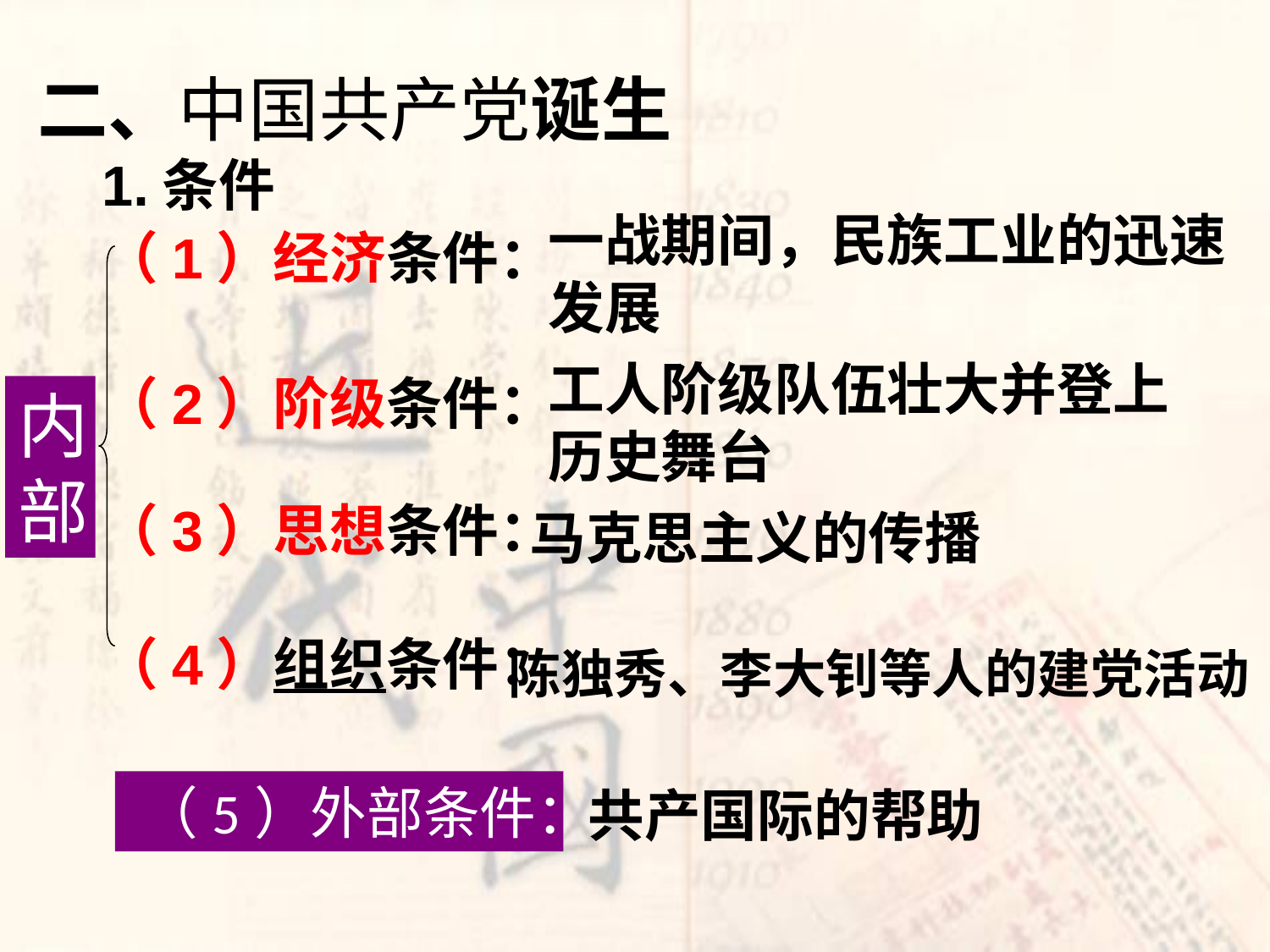

二、中国共产党诞生
1.条件
（1）经济条件：

（2）阶级条件：

（3）思想条件：

（4）组织条件：

一战期间，民族工业的迅速发展

工人阶级队伍壮大并登上
历史舞台
内部
马克思主义的传播
陈独秀、李大钊等人的建党活动
（5）外部条件：
共产国际的帮助